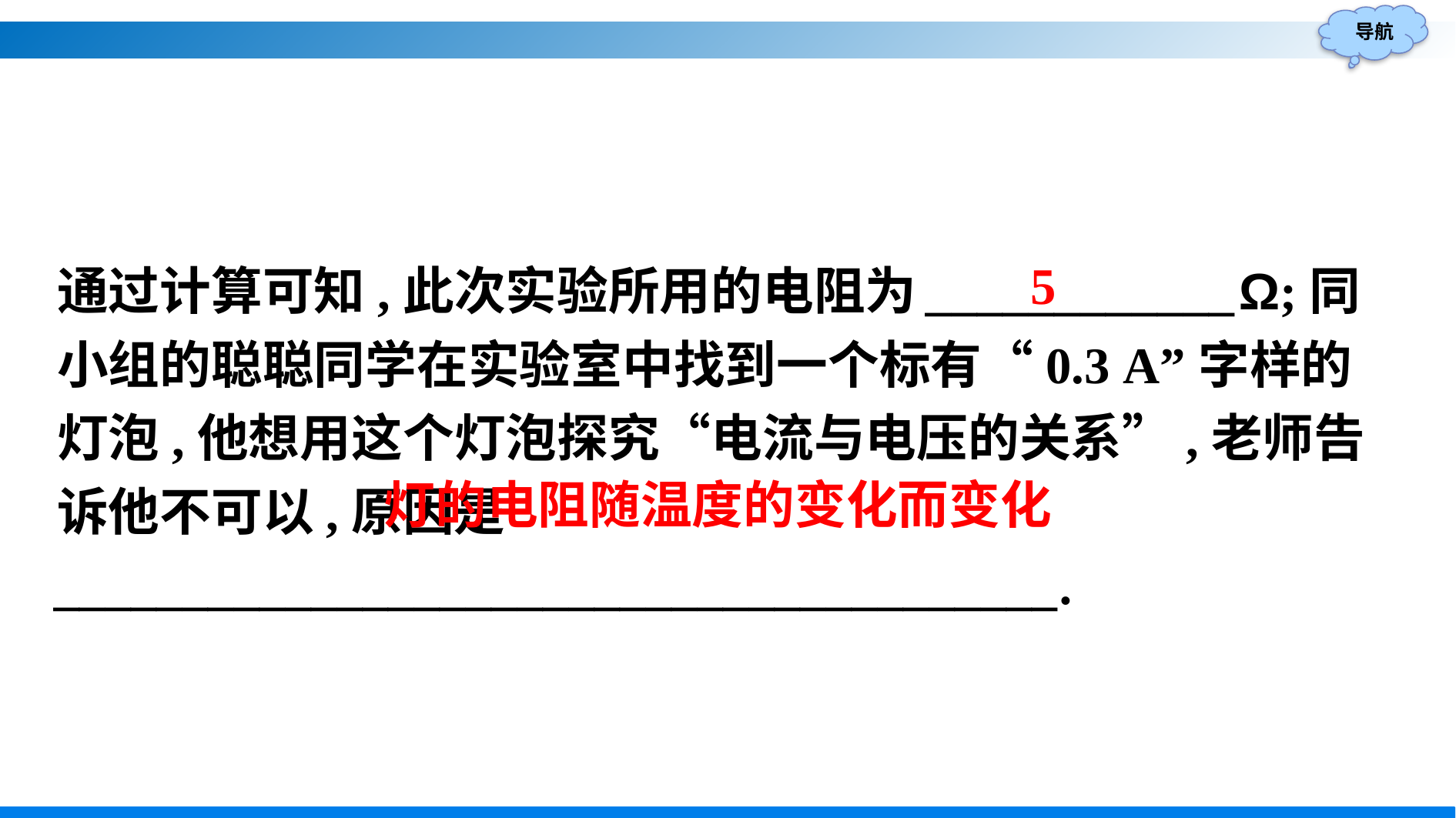

通过计算可知,此次实验所用的电阻为____________Ω;同小组的聪聪同学在实验室中找到一个标有“0.3 A”字样的灯泡,他想用这个灯泡探究“电流与电压的关系”,老师告诉他不可以,原因是_______________________________________.
5
灯的电阻随温度的变化而变化